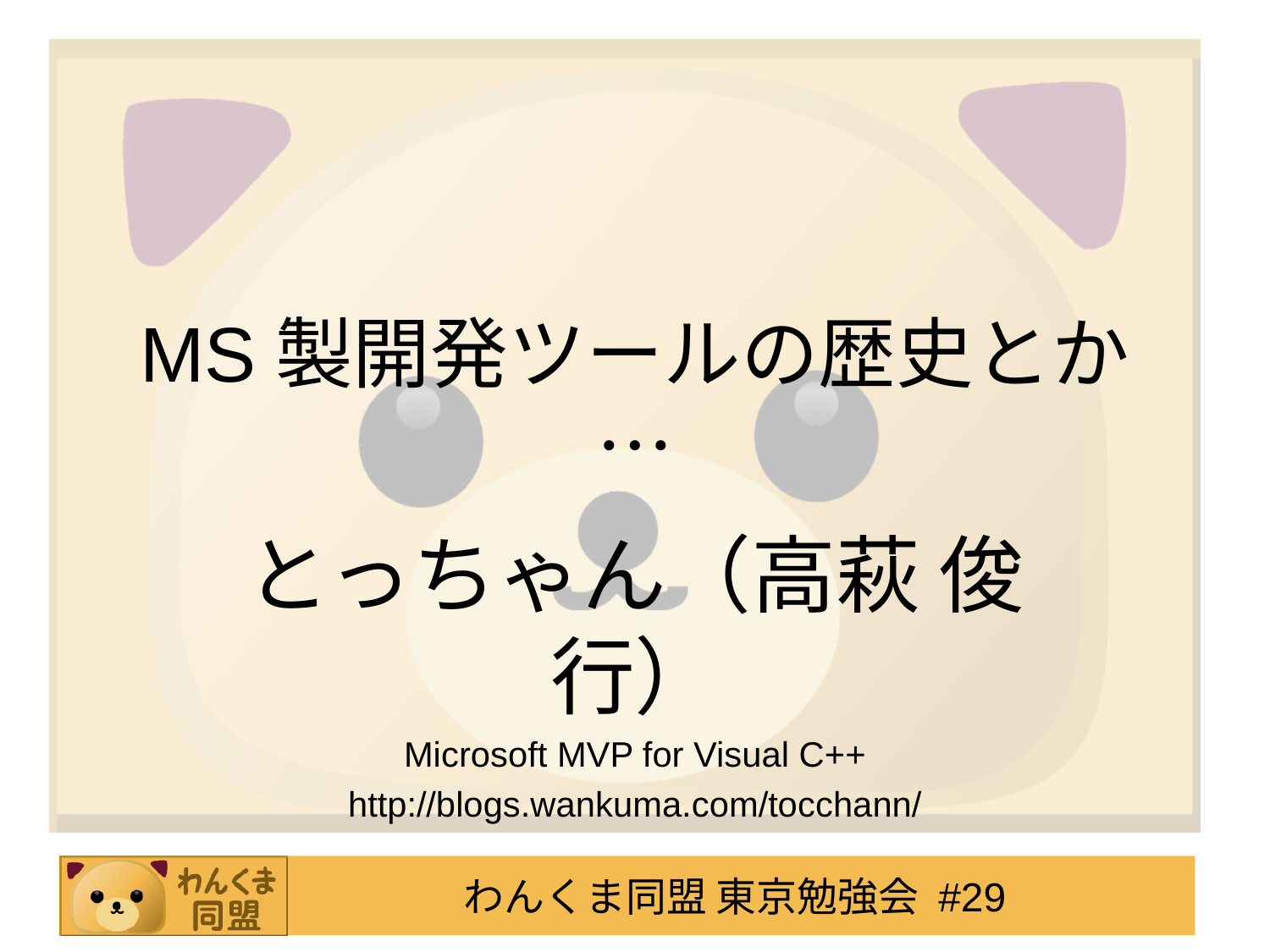

# MS製開発ツールの歴史とか…
とっちゃん（高萩 俊行）
Microsoft MVP for Visual C++
http://blogs.wankuma.com/tocchann/